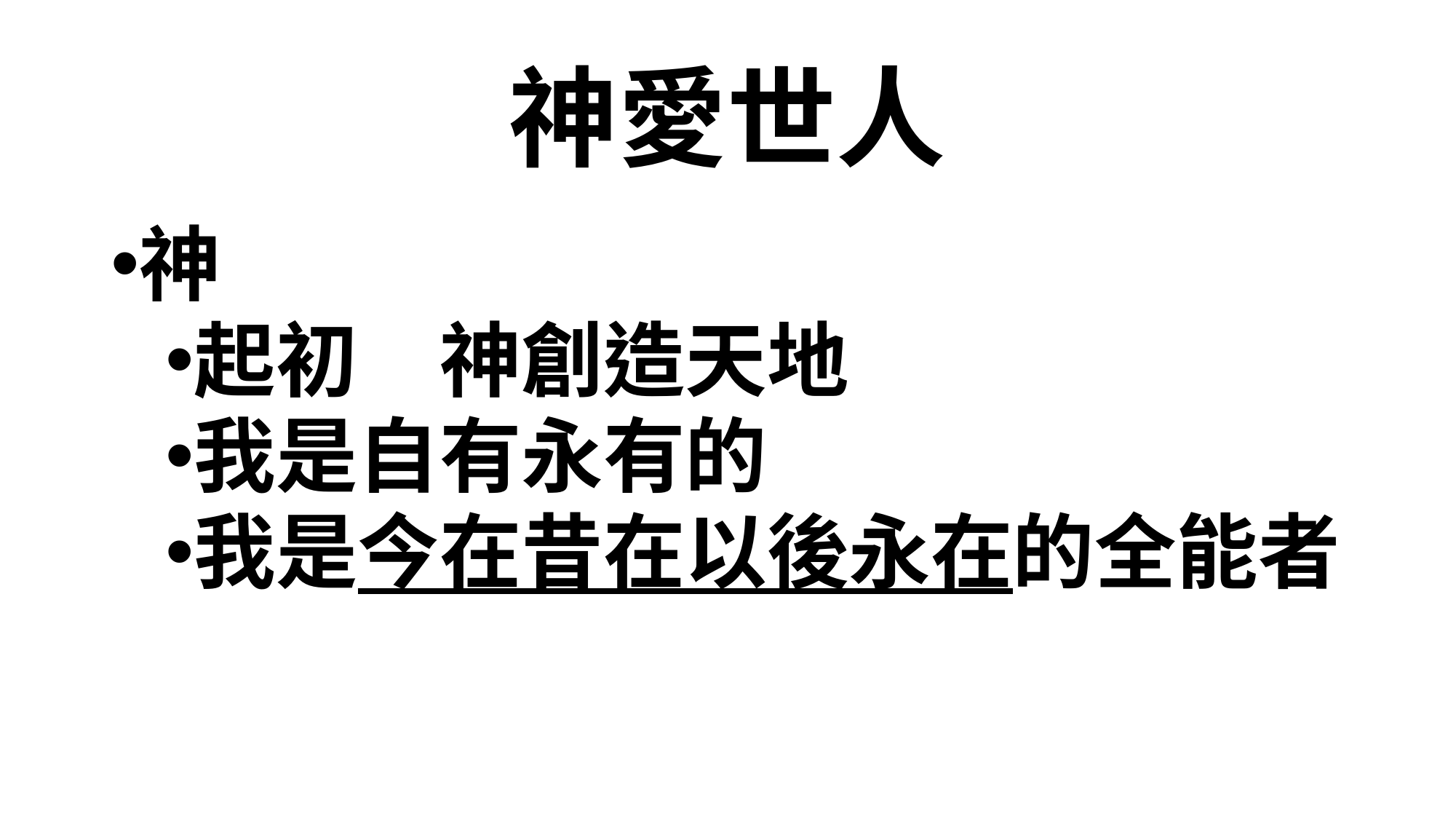

# 神愛世人
神
起初　神創造天地
我是自有永有的
我是今在昔在以後永在的全能者